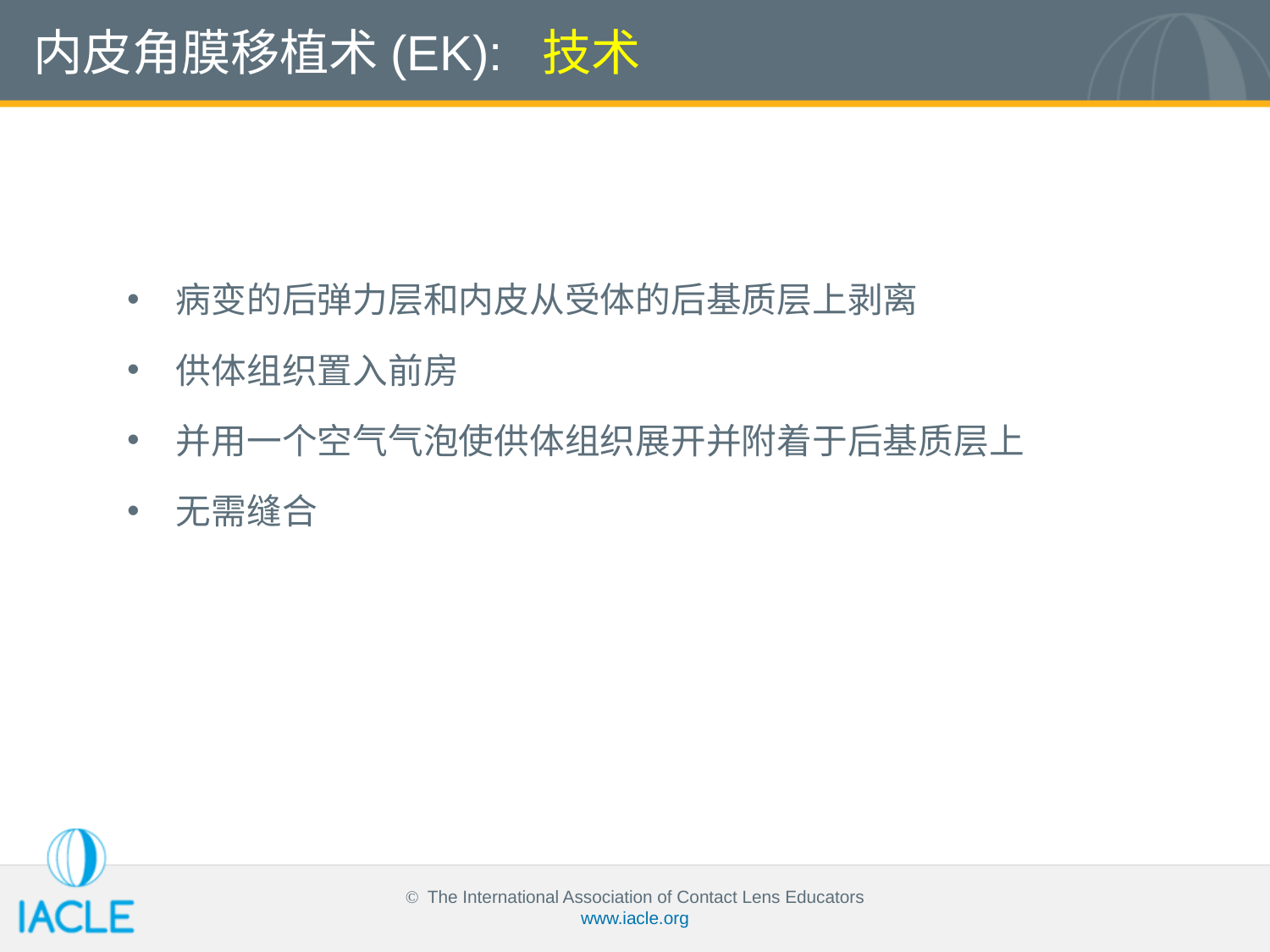

内皮角膜移植术(EK):  技术
病变的后弹力层和内皮从受体的后基质层上剥离
供体组织置入前房
并用一个空气气泡使供体组织展开并附着于后基质层上
无需缝合